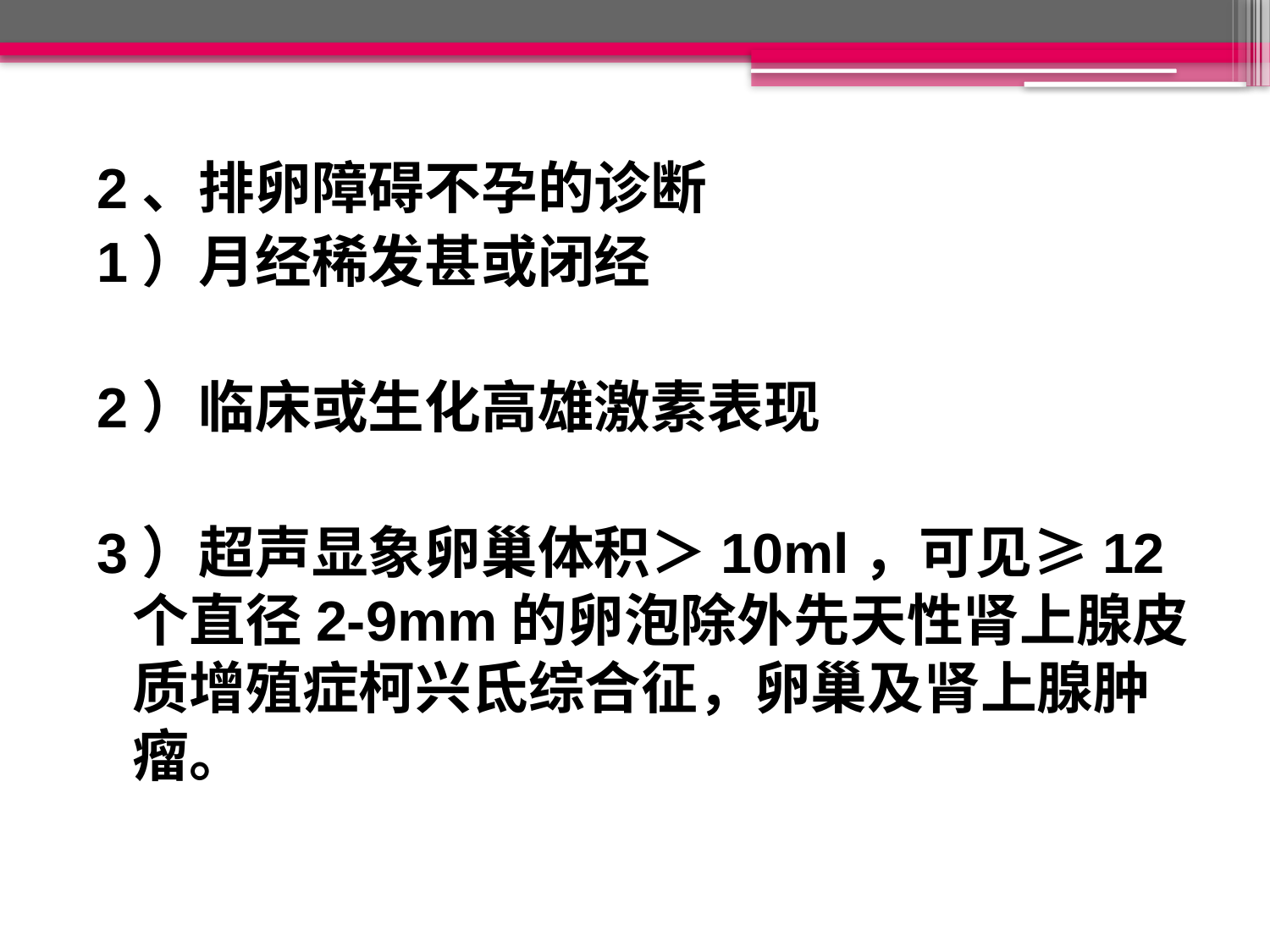

2、排卵障碍不孕的诊断
1）月经稀发甚或闭经

2）临床或生化高雄激素表现

3）超声显象卵巢体积＞10ml，可见≥12个直径2-9mm的卵泡除外先天性肾上腺皮质增殖症柯兴氐综合征，卵巢及肾上腺肿瘤。